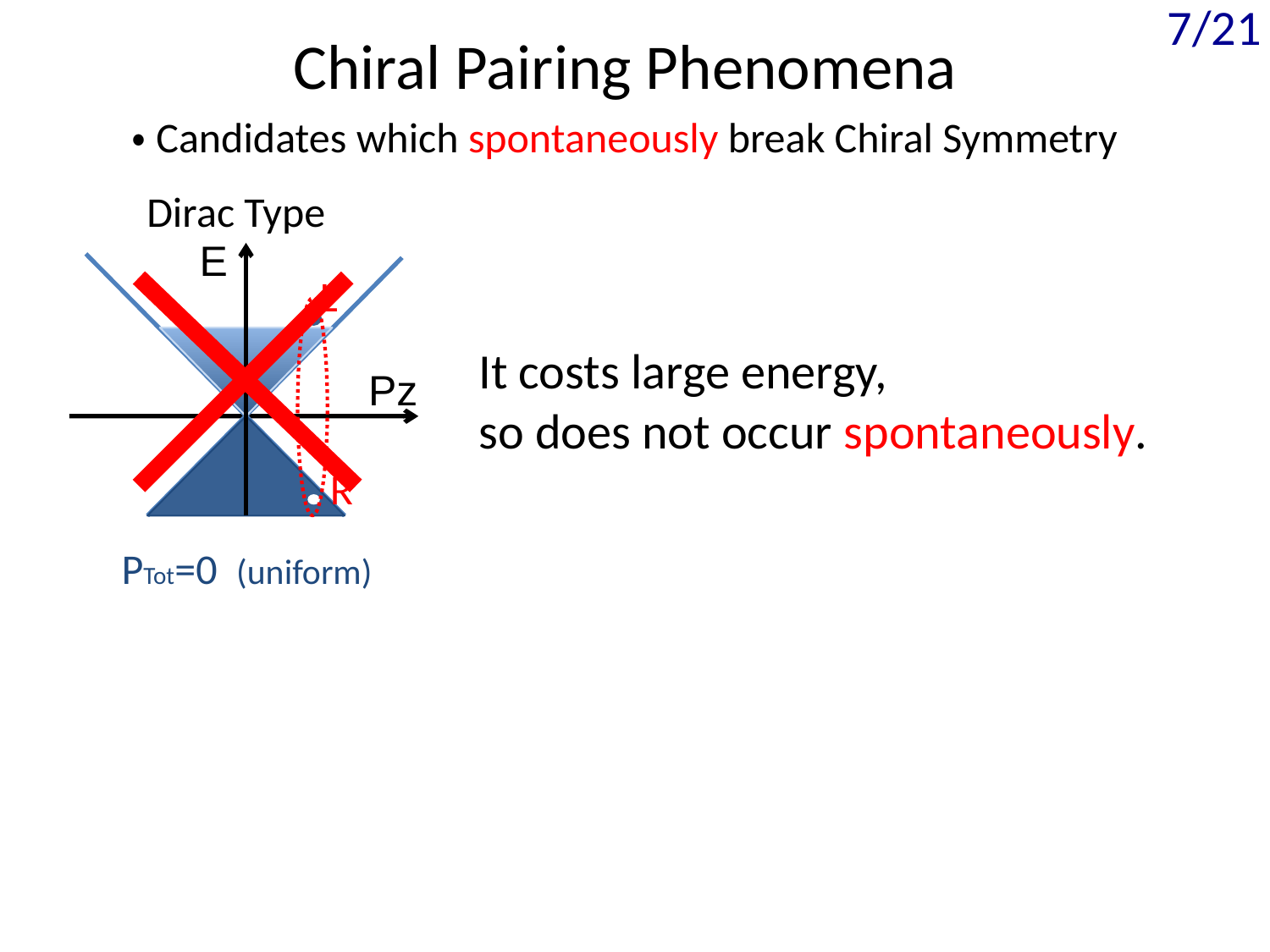

7/21
Chiral Pairing Phenomena
・Candidates which spontaneously break Chiral Symmetry
Dirac Type
E

Pz

L

It costs large energy,
so does not occur spontaneously.
R
PTot=0  (uniform)